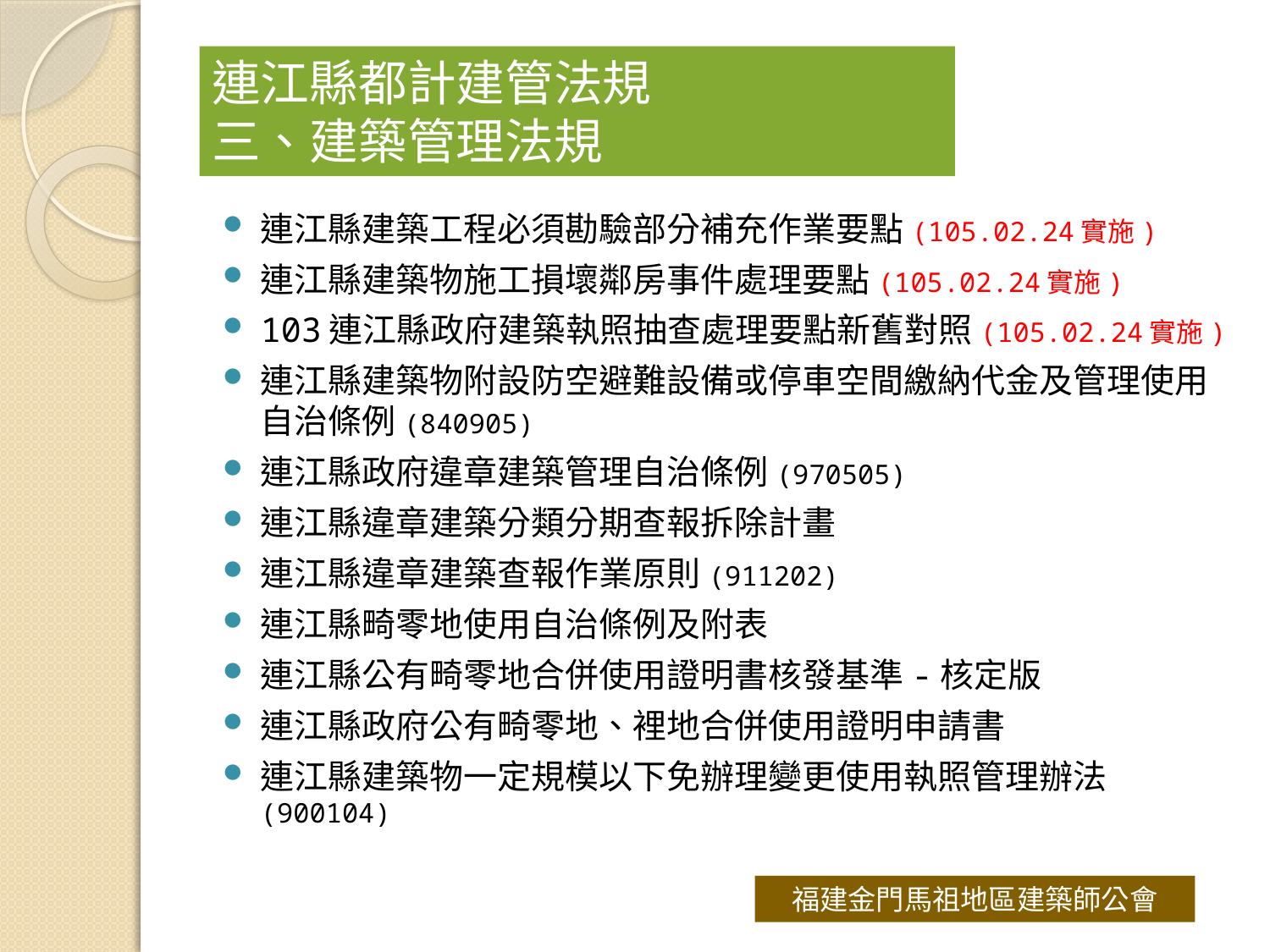

# 連江縣都計建管法規 三、建築管理法規
連江縣建築工程必須勘驗部分補充作業要點(105.02.24實施)
連江縣建築物施工損壞鄰房事件處理要點(105.02.24實施)
103連江縣政府建築執照抽查處理要點新舊對照(105.02.24實施)
連江縣建築物附設防空避難設備或停車空間繳納代金及管理使用自治條例(840905)
連江縣政府違章建築管理自治條例(970505)
連江縣違章建築分類分期查報拆除計畫
連江縣違章建築查報作業原則(911202)
連江縣畸零地使用自治條例及附表
連江縣公有畸零地合併使用證明書核發基準-核定版
連江縣政府公有畸零地、裡地合併使用證明申請書
連江縣建築物一定規模以下免辦理變更使用執照管理辦法(900104)

福建金門馬祖地區建築師公會